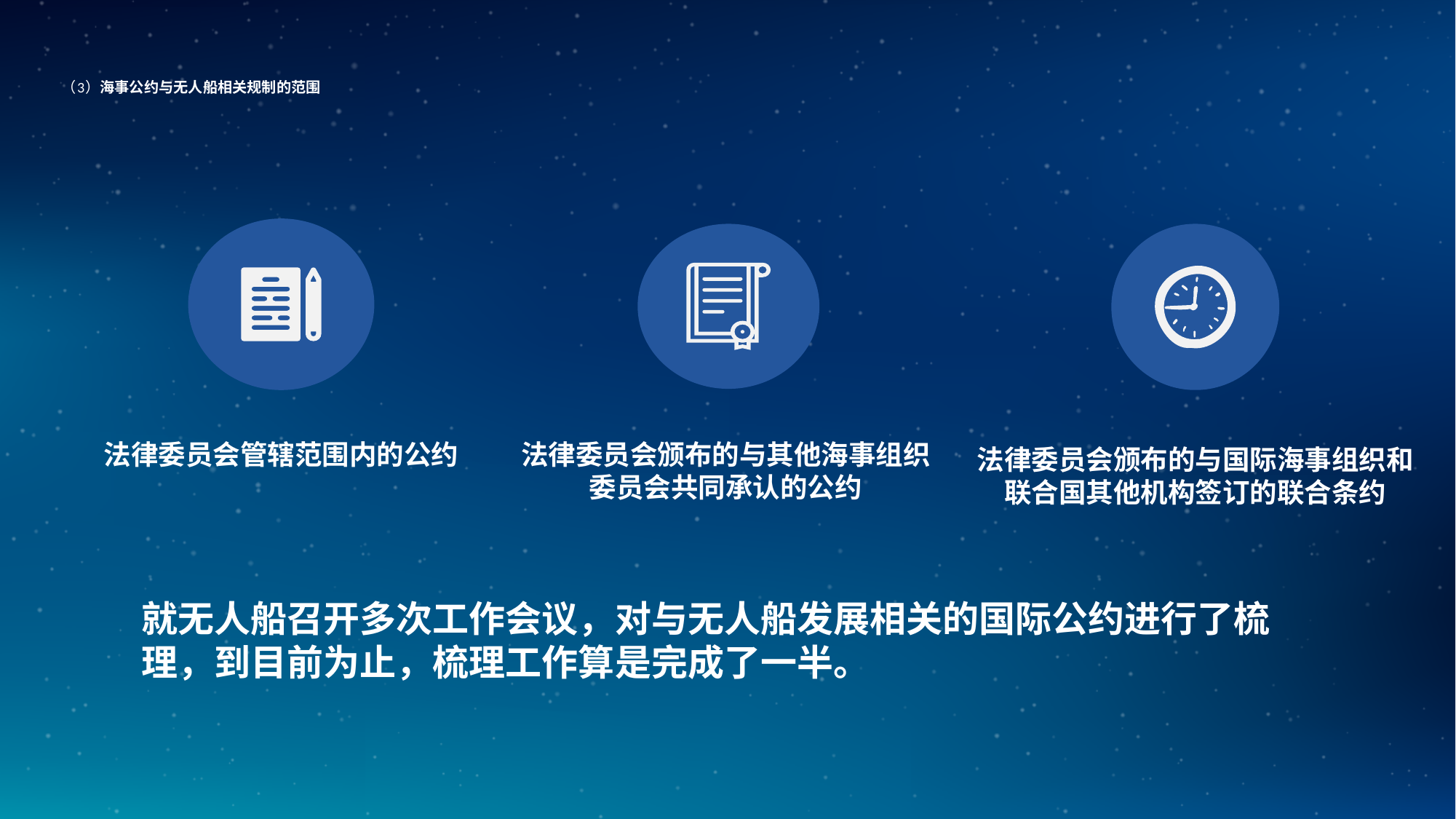

# （3）海事公约与无人船相关规制的范围

法律委员会管辖范围内的公约
法律委员会颁布的与其他海事组织委员会共同承认的公约
法律委员会颁布的与国际海事组织和
联合国其他机构签订的联合条约
就无人船召开多次工作会议，对与无人船发展相关的国际公约进行了梳理，到目前为止，梳理工作算是完成了一半。